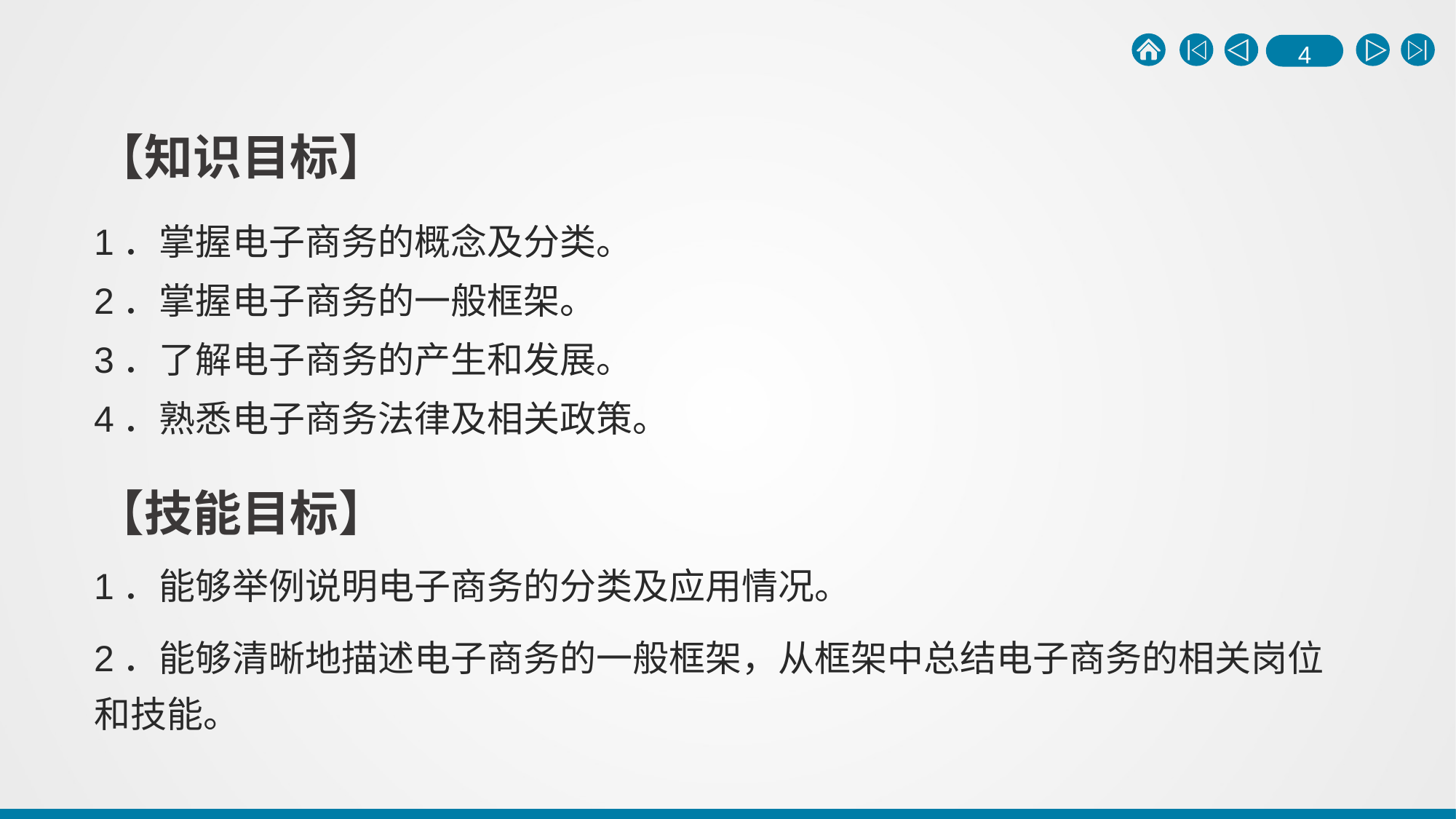

【知识目标】
1．掌握电子商务的概念及分类。
2．掌握电子商务的一般框架。
3．了解电子商务的产生和发展。
4．熟悉电子商务法律及相关政策。
【技能目标】
1．能够举例说明电子商务的分类及应用情况。
2．能够清晰地描述电子商务的一般框架，从框架中总结电子商务的相关岗位和技能。